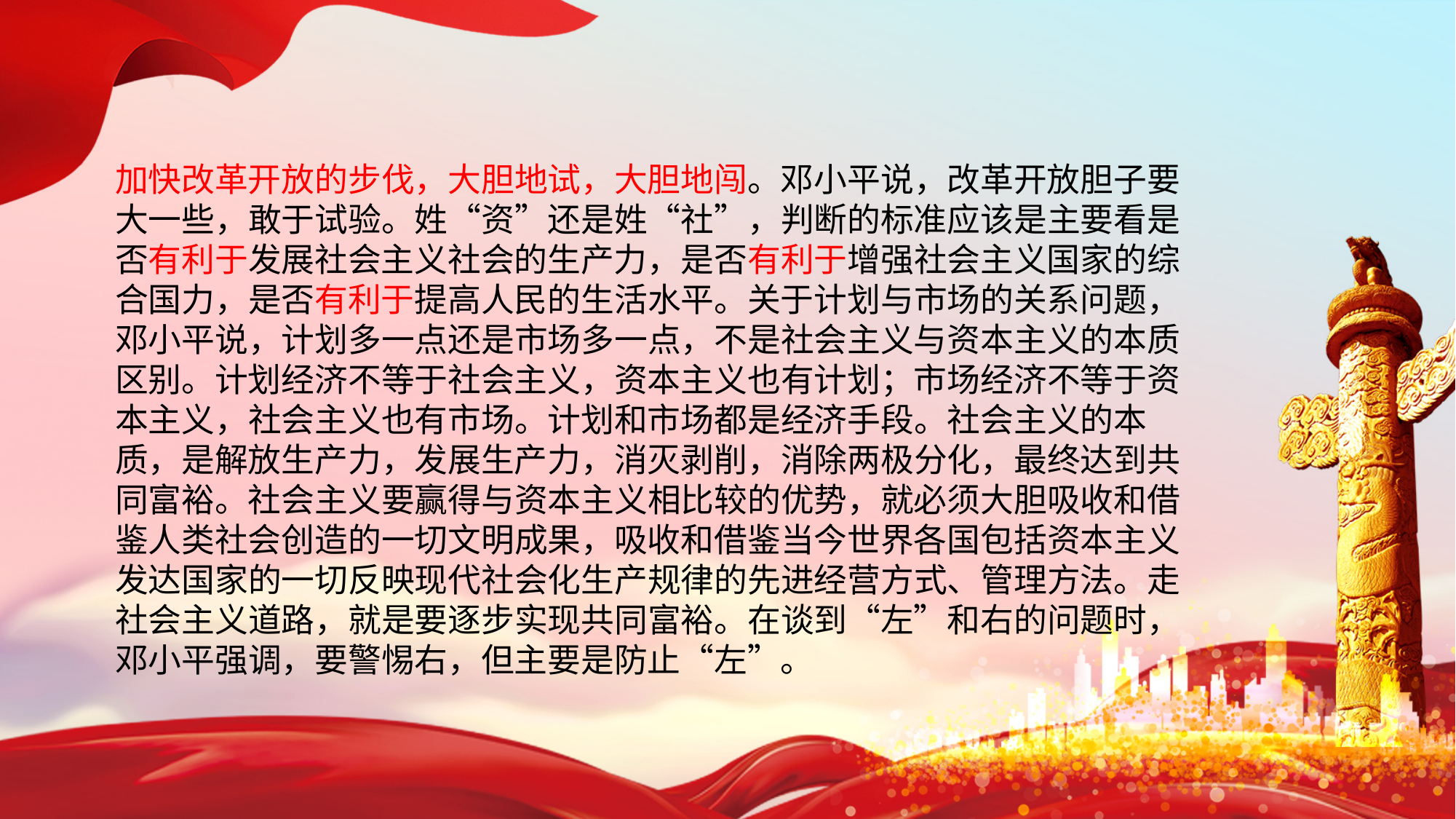

加快改革开放的步伐，大胆地试，大胆地闯。邓小平说，改革开放胆子要大一些，敢于试验。姓“资”还是姓“社”，判断的标准应该是主要看是否有利于发展社会主义社会的生产力，是否有利于增强社会主义国家的综合国力，是否有利于提高人民的生活水平。关于计划与市场的关系问题，邓小平说，计划多一点还是市场多一点，不是社会主义与资本主义的本质区别。计划经济不等于社会主义，资本主义也有计划；市场经济不等于资本主义，社会主义也有市场。计划和市场都是经济手段。社会主义的本质，是解放生产力，发展生产力，消灭剥削，消除两极分化，最终达到共同富裕。社会主义要赢得与资本主义相比较的优势，就必须大胆吸收和借鉴人类社会创造的一切文明成果，吸收和借鉴当今世界各国包括资本主义发达国家的一切反映现代社会化生产规律的先进经营方式、管理方法。走社会主义道路，就是要逐步实现共同富裕。在谈到“左”和右的问题时，邓小平强调，要警惕右，但主要是防止“左”。